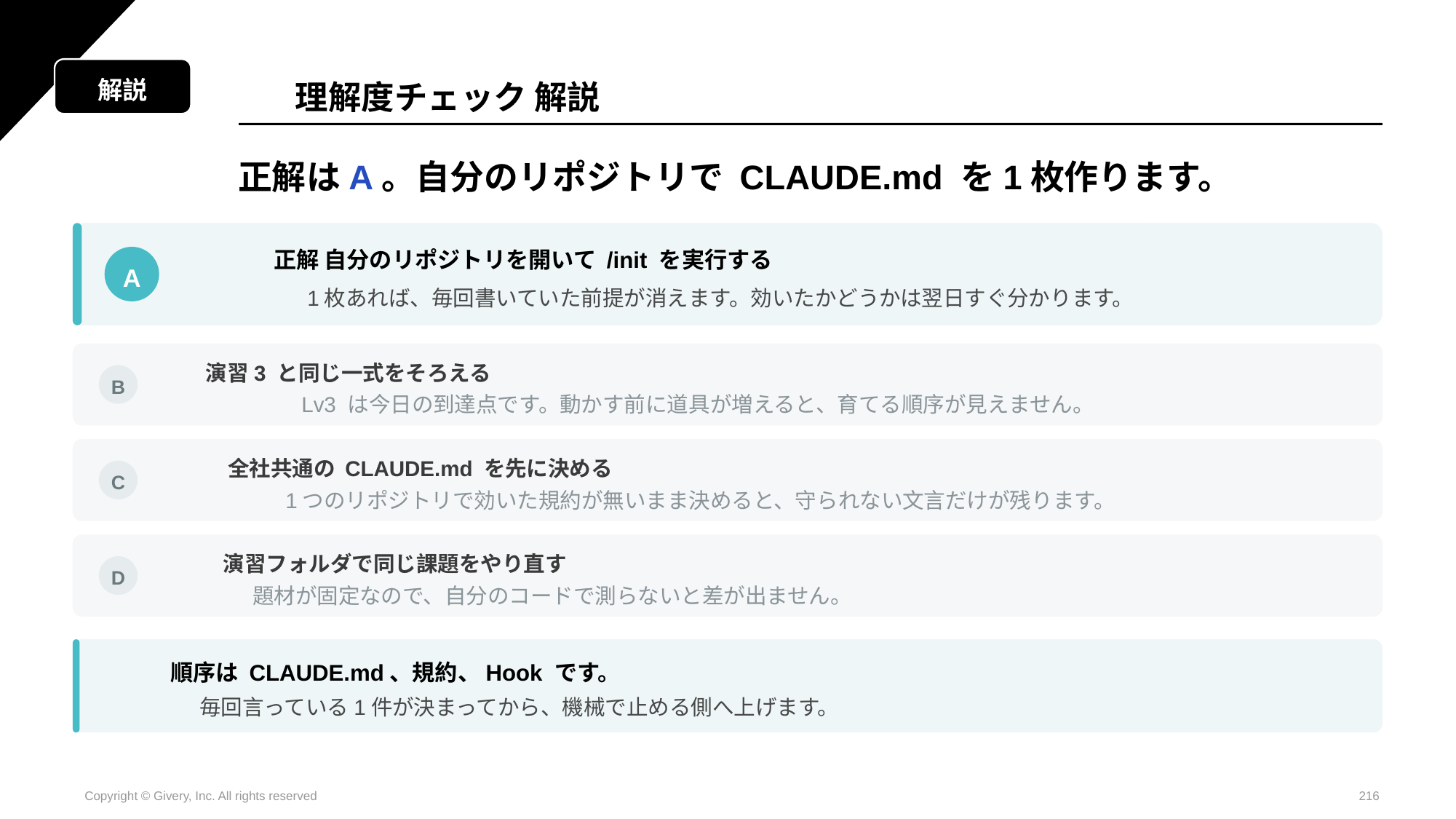

解説
理解度チェック 解説

正解はA。自分のリポジトリで CLAUDE.md を1枚作ります。

正解 自分のリポジトリを開いて /init を実行する

A
1枚あれば、毎回書いていた前提が消えます。効いたかどうかは翌日すぐ分かります。

演習3 と同じ一式をそろえる

B
Lv3 は今日の到達点です。動かす前に道具が増えると、育てる順序が見えません。

全社共通の CLAUDE.md を先に決める

C
1つのリポジトリで効いた規約が無いまま決めると、守られない文言だけが残ります。

演習フォルダで同じ課題をやり直す

D
題材が固定なので、自分のコードで測らないと差が出ません。

順序は CLAUDE.md、規約、Hook です。
毎回言っている1件が決まってから、機械で止める側へ上げます。
Copyright © Givery, Inc. All rights reserved
216